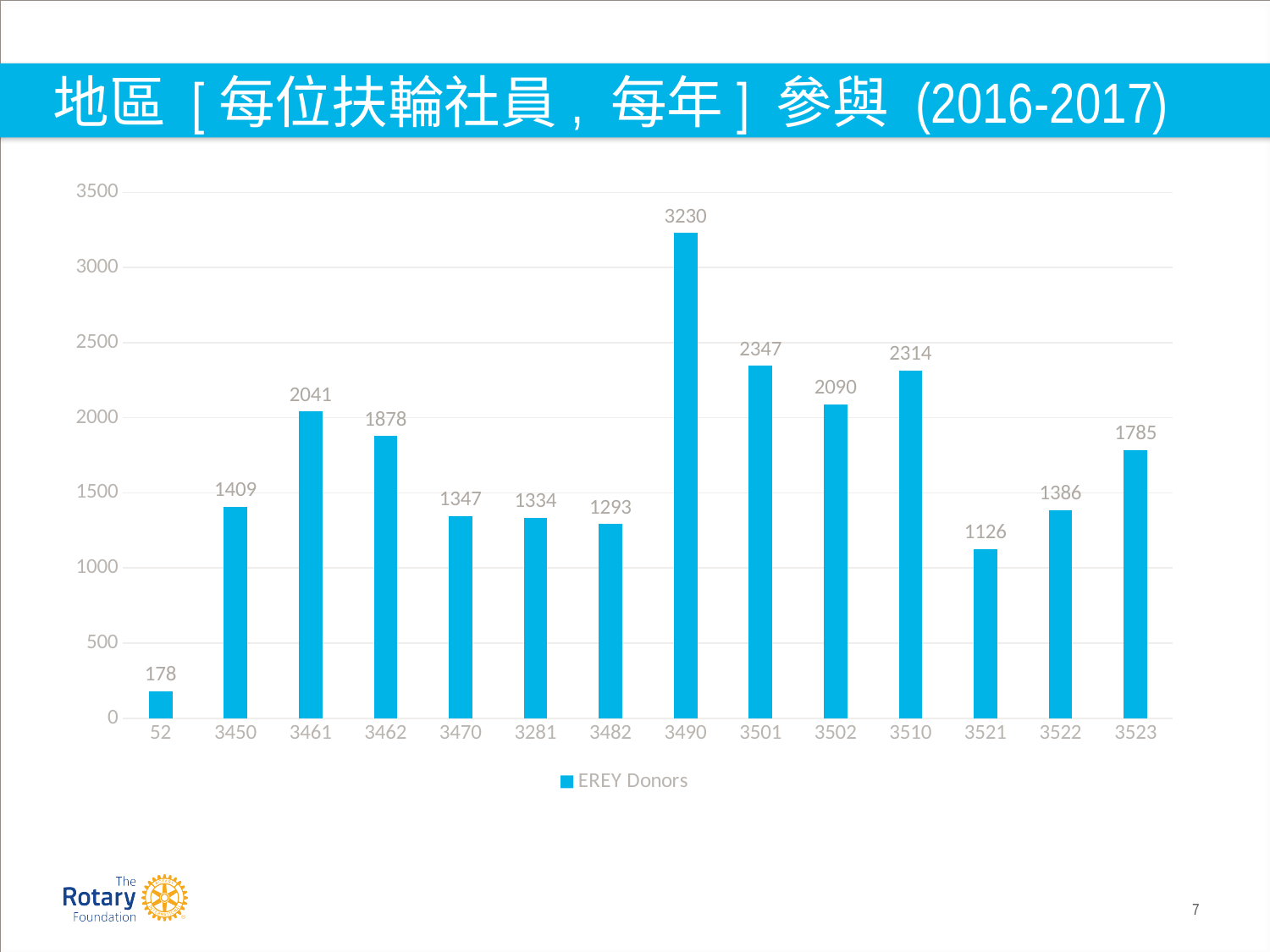

# 地區 [每位扶輪社員, 每年] 參與 (2016-2017)

### Chart

| Category | EREY Donors |
|---|---|
| 52 | 178.0 |
| 3450 | 1409.0 |
| 3461 | 2041.0 |
| 3462 | 1878.0 |
| 3470 | 1347.0 |
| 3281 | 1334.0 |
| 3482 | 1293.0 |
| 3490 | 3230.0 |
| 3501 | 2347.0 |
| 3502 | 2090.0 |
| 3510 | 2314.0 |
| 3521 | 1126.0 |
| 3522 | 1386.0 |
| 3523 | 1785.0 |